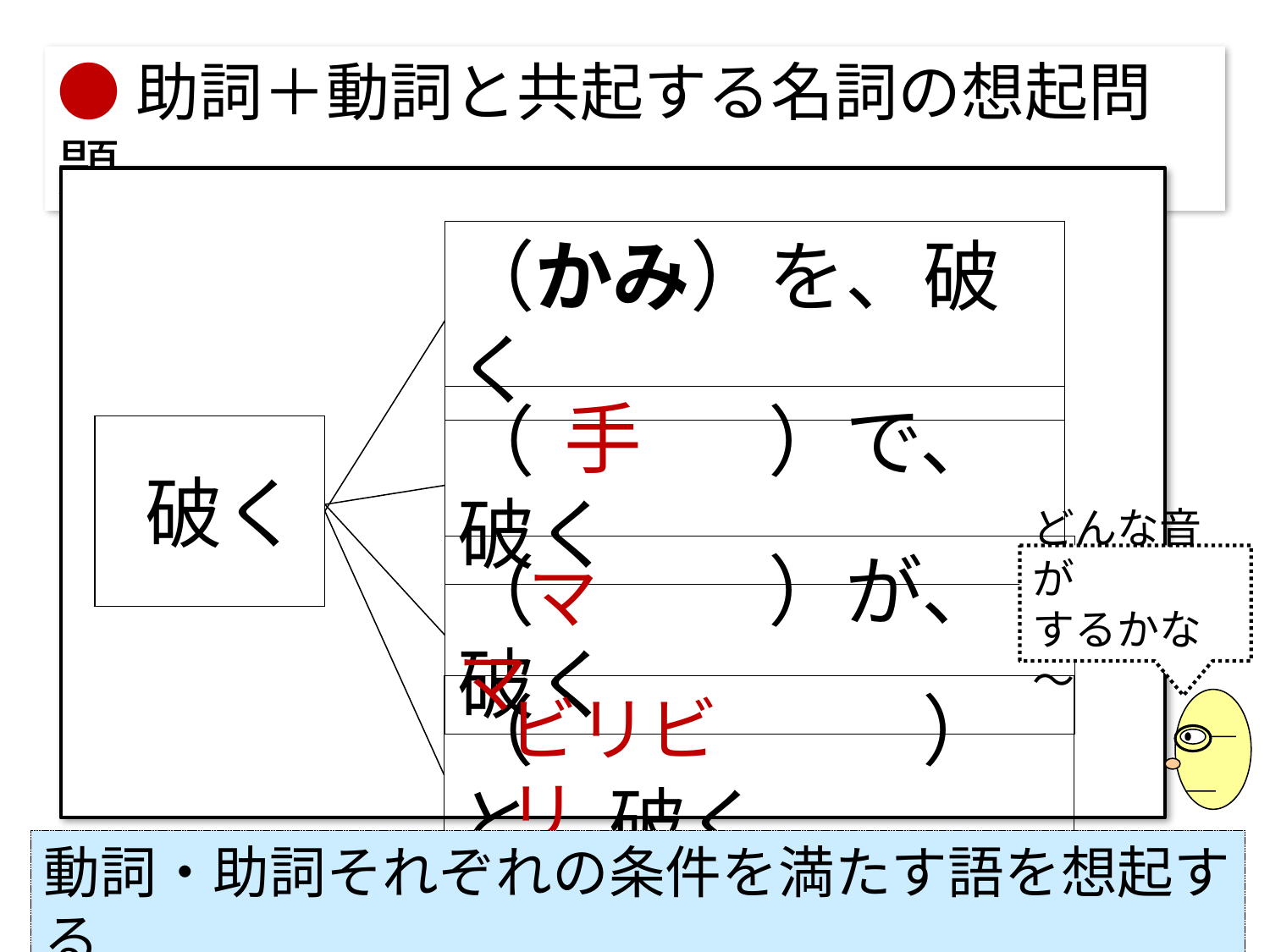

●助詞＋動詞と共起する名詞の想起問題

（かみ）を、破く
　手
（　　　）で、破く

破く

（　　　）が、破く
どんな音が
するかな～
　ママ
（　　　　　）と、破く
ビリビリ

動詞・助詞それぞれの条件を満たす語を想起する